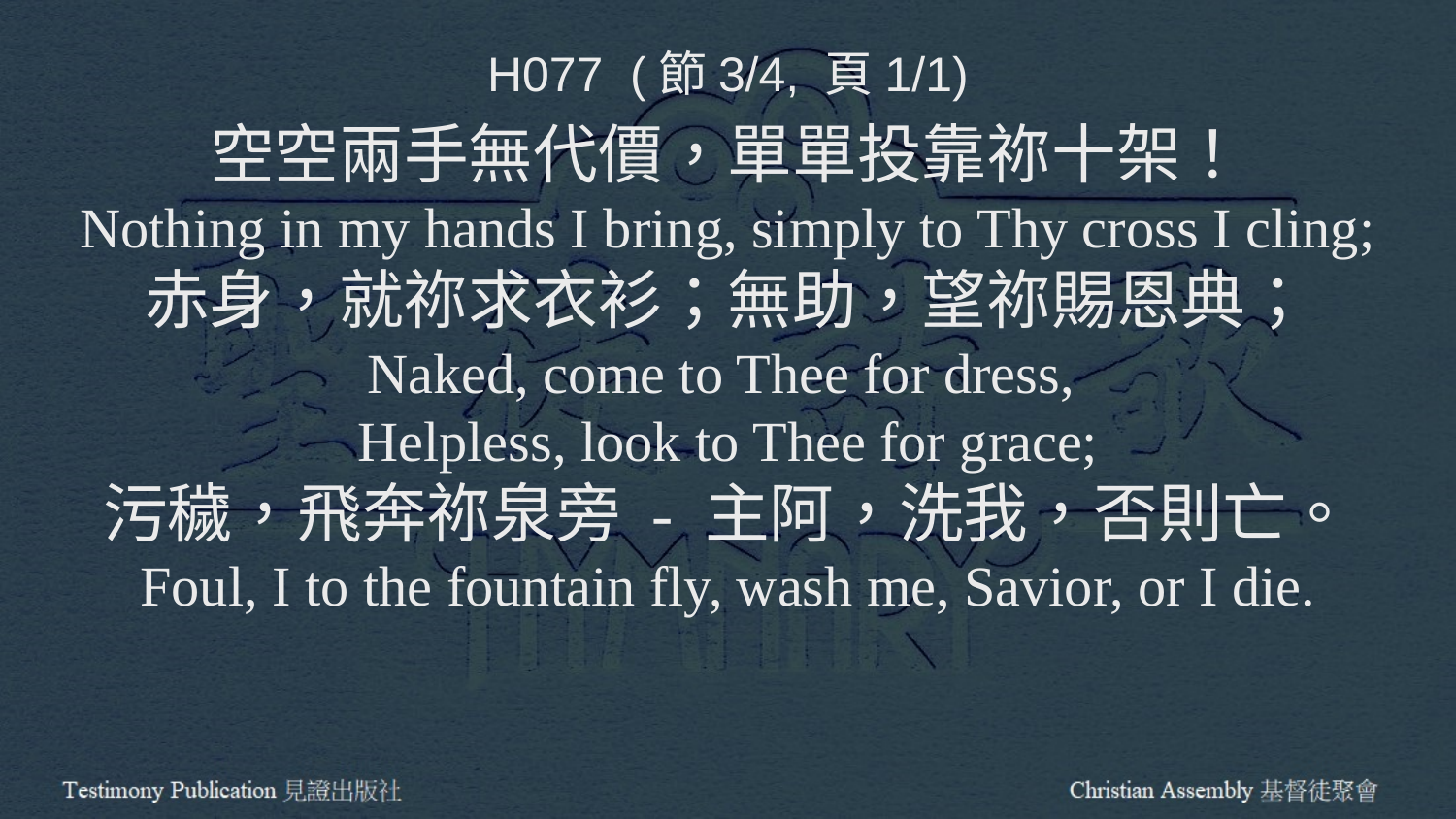

H077  (節3/4, 頁1/1)
空空兩手無代價，單單投靠祢十架！
Nothing in my hands I bring, simply to Thy cross I cling;
赤身，就祢求衣衫；無助，望祢賜恩典；
Naked, come to Thee for dress,
Helpless, look to Thee for grace;
污穢，飛奔祢泉旁 - 主阿，洗我，否則亡。
Foul, I to the fountain fly, wash me, Savior, or I die.